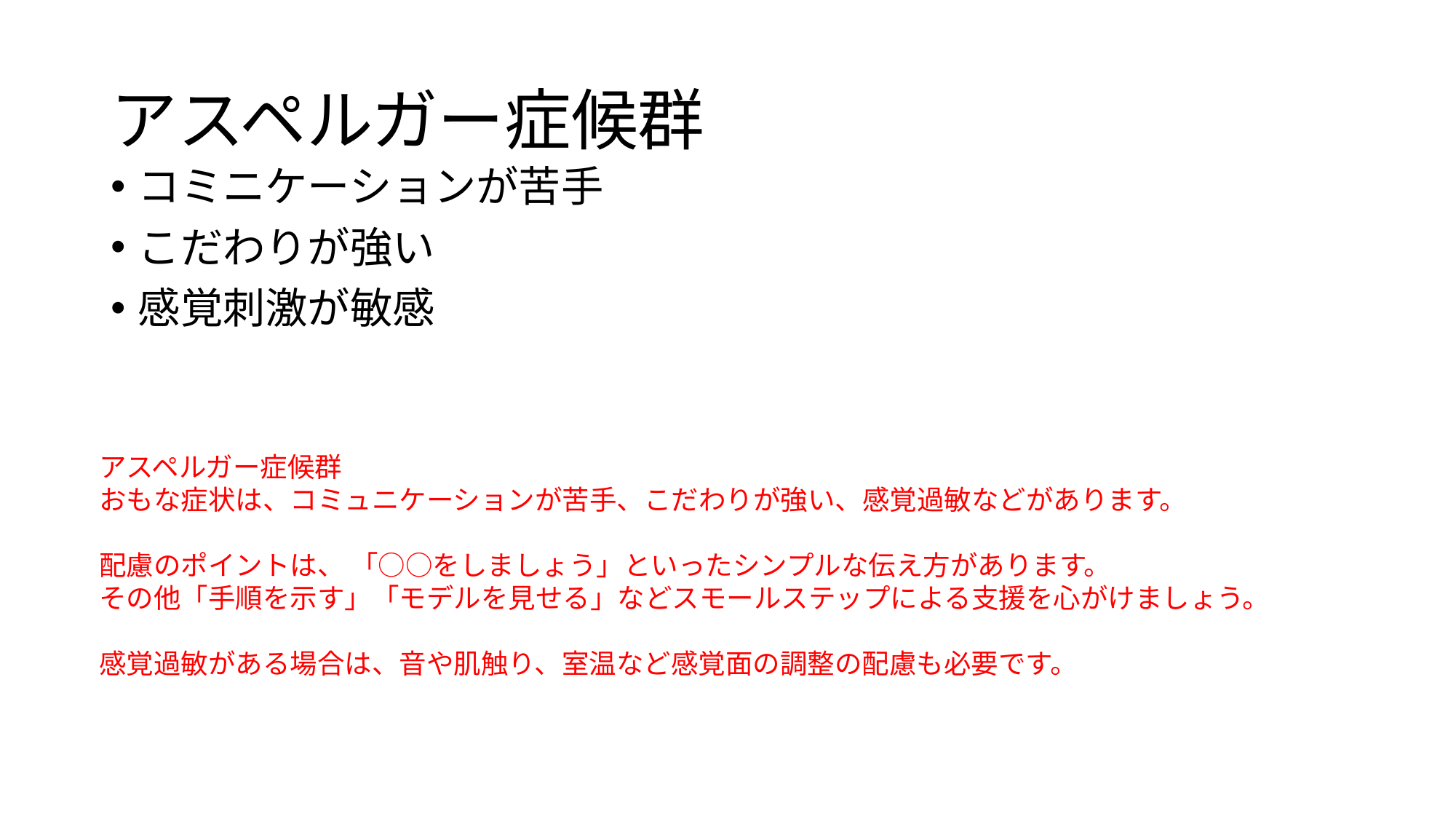

# アスペルガー症候群
コミニケーションが苦手
こだわりが強い
感覚刺激が敏感
アスペルガー症候群
おもな症状は、コミュニケーションが苦手、こだわりが強い、感覚過敏などがあります。

配慮のポイントは、 「○○をしましょう」といったシンプルな伝え方があります。
その他「手順を示す」「モデルを見せる」などスモールステップによる支援を心がけましょう。

感覚過敏がある場合は、音や肌触り、室温など感覚面の調整の配慮も必要です。